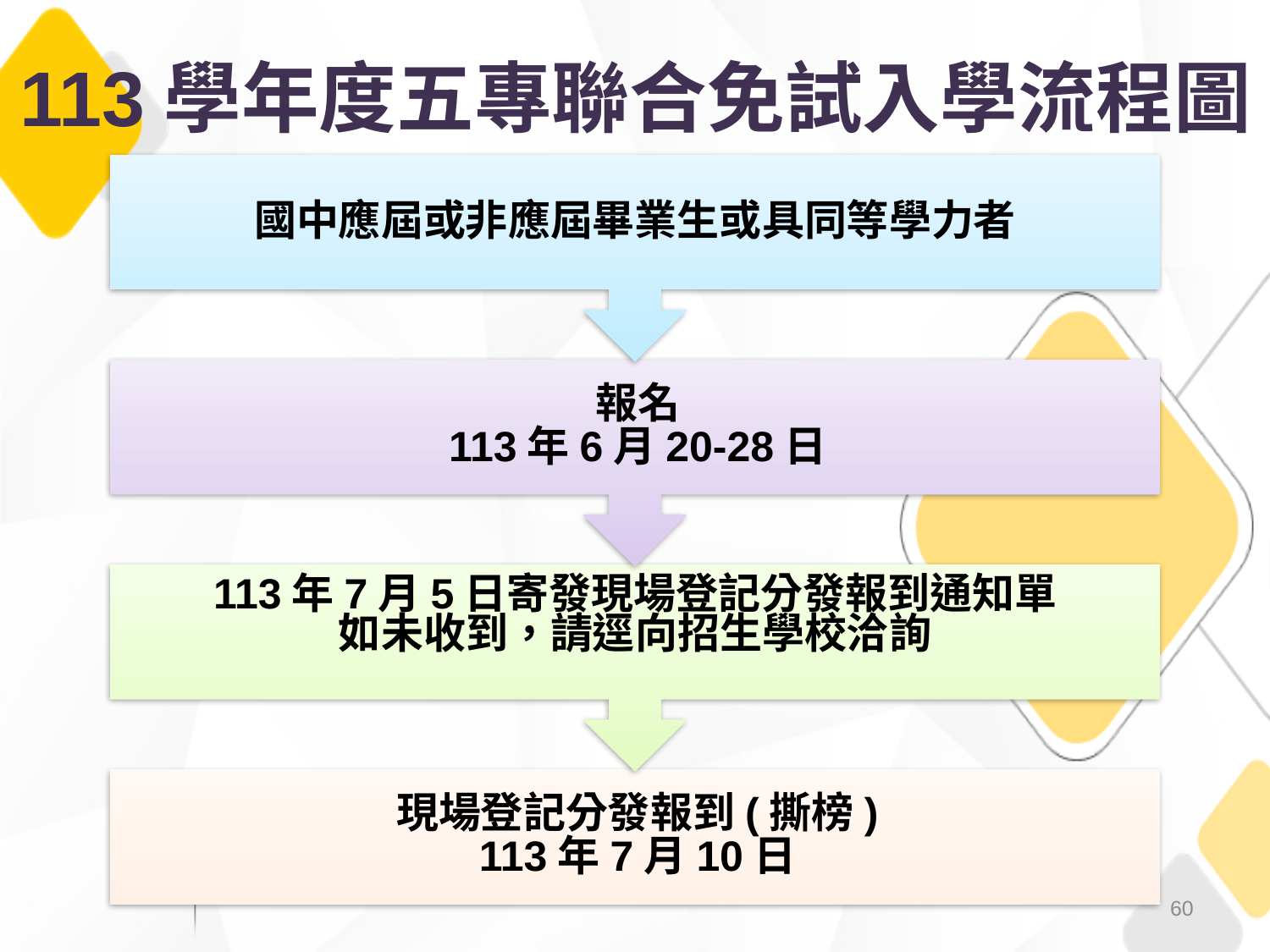

113學年度五專聯合免試入學流程圖
現場登記分發報到(撕榜)
113年7月10日
113年7月5日寄發現場登記分發報到通知單
如未收到，請逕向招生學校洽詢
報名
113年6月20-28日
國中應屆或非應屆畢業生或具同等學力者
60